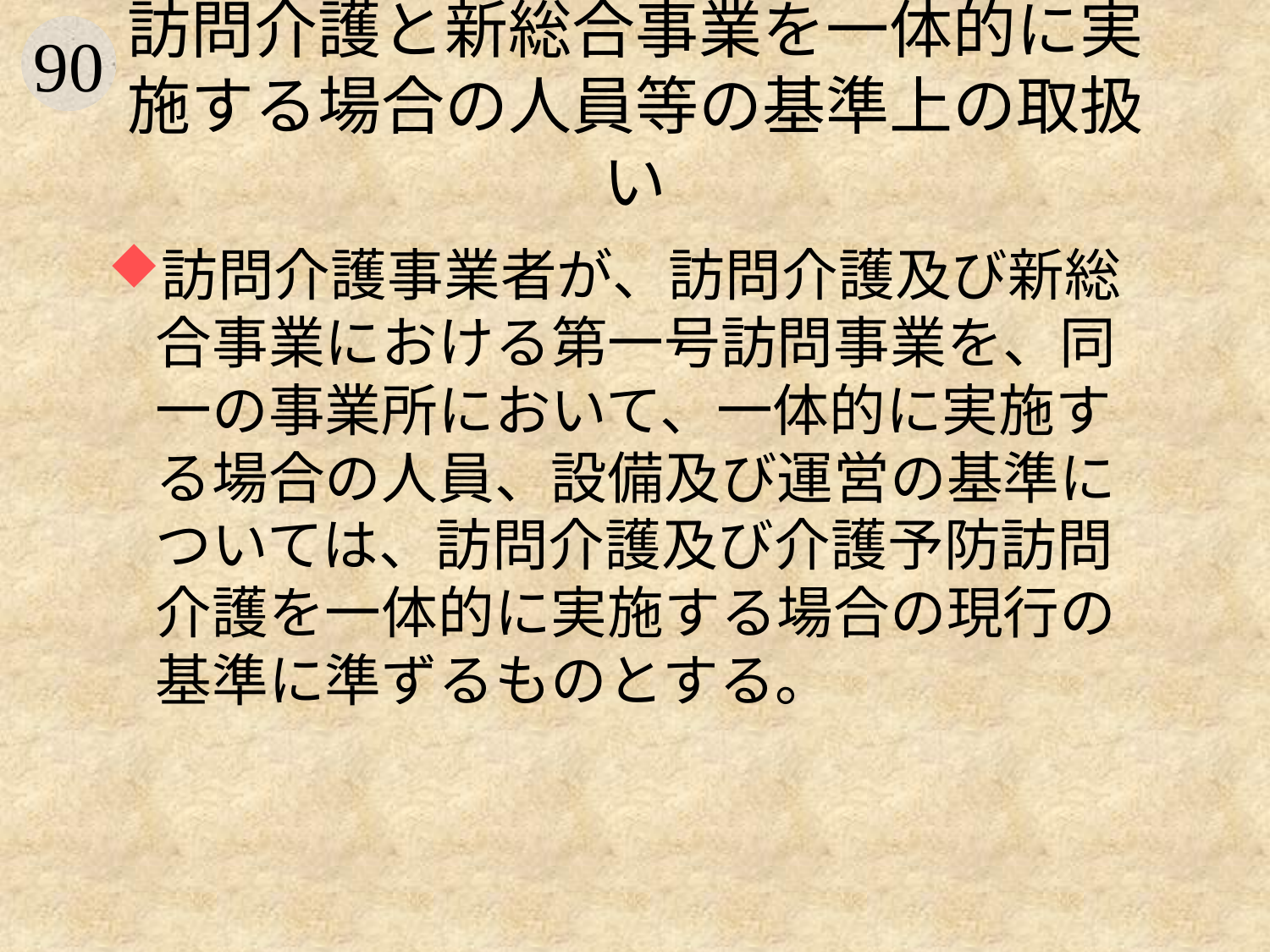

# 訪問介護と新総合事業を一体的に実施する場合の人員等の基準上の取扱い
訪問介護事業者が、訪問介護及び新総合事業における第一号訪問事業を、同一の事業所において、一体的に実施する場合の人員、設備及び運営の基準については、訪問介護及び介護予防訪問介護を一体的に実施する場合の現行の基準に準ずるものとする。